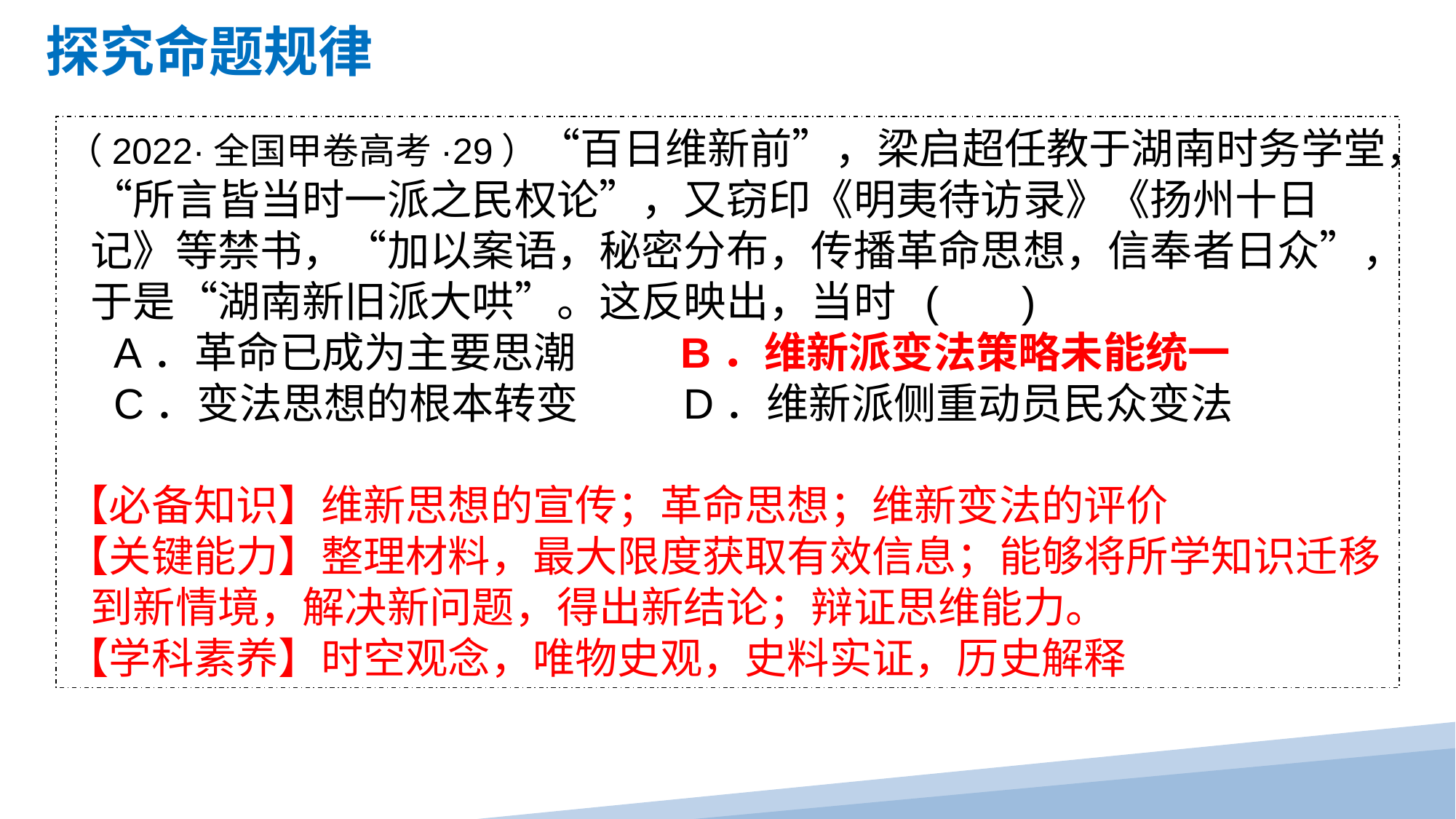

探究命题规律
（2022·全国甲卷高考·29）“百日维新前”，梁启超任教于湖南时务学堂，“所言皆当时一派之民权论”，又窃印《明夷待访录》《扬州十日记》等禁书，“加以案语，秘密分布，传播革命思想，信奉者日众”，于是“湖南新旧派大哄”。这反映出，当时  (       )
    A．革命已成为主要思潮          B．维新派变法策略未能统一
    C．变法思想的根本转变          D．维新派侧重动员民众变法

【必备知识】维新思想的宣传；革命思想；维新变法的评价
【关键能力】整理材料，最大限度获取有效信息；能够将所学知识迁移到新情境，解决新问题，得出新结论；辩证思维能力。
【学科素养】时空观念，唯物史观，史料实证，历史解释

27